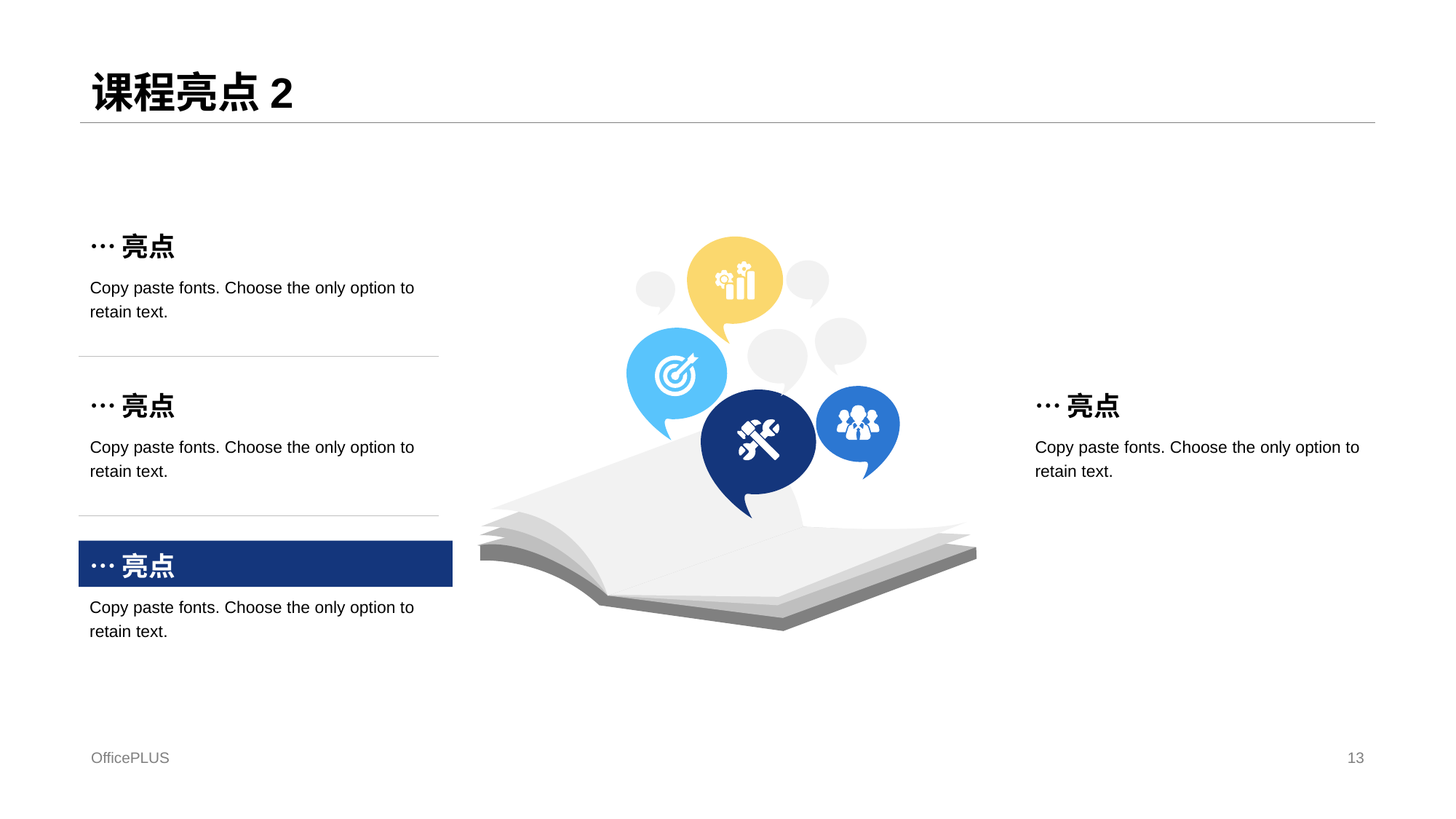

# 课程亮点2
…亮点
Copy paste fonts. Choose the only option to retain text.
…亮点
Copy paste fonts. Choose the only option to retain text.
…亮点
Copy paste fonts. Choose the only option to retain text.

…亮点
Copy paste fonts. Choose the only option to retain text.
OfficePLUS
13